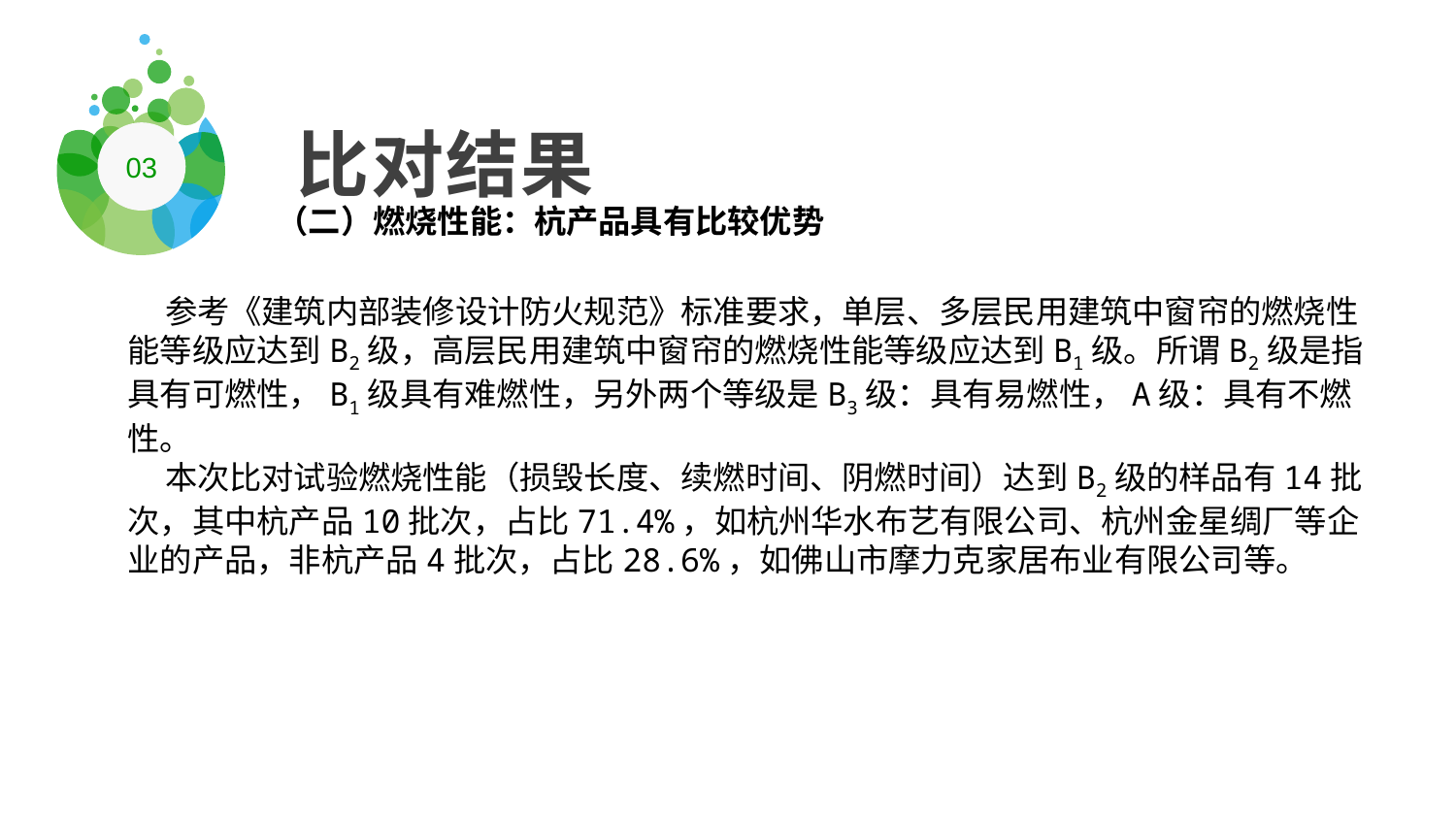

03
比对结果
（二）燃烧性能：杭产品具有比较优势
    参考《建筑内部装修设计防火规范》标准要求，单层、多层民用建筑中窗帘的燃烧性能等级应达到B2级，高层民用建筑中窗帘的燃烧性能等级应达到B1级。所谓B2级是指具有可燃性，B1级具有难燃性，另外两个等级是B3级：具有易燃性，A级：具有不燃性。
    本次比对试验燃烧性能（损毁长度、续燃时间、阴燃时间）达到B2级的样品有14批次，其中杭产品10批次，占比71.4%，如杭州华水布艺有限公司、杭州金星绸厂等企业的产品，非杭产品4批次，占比28.6%，如佛山市摩力克家居布业有限公司等。